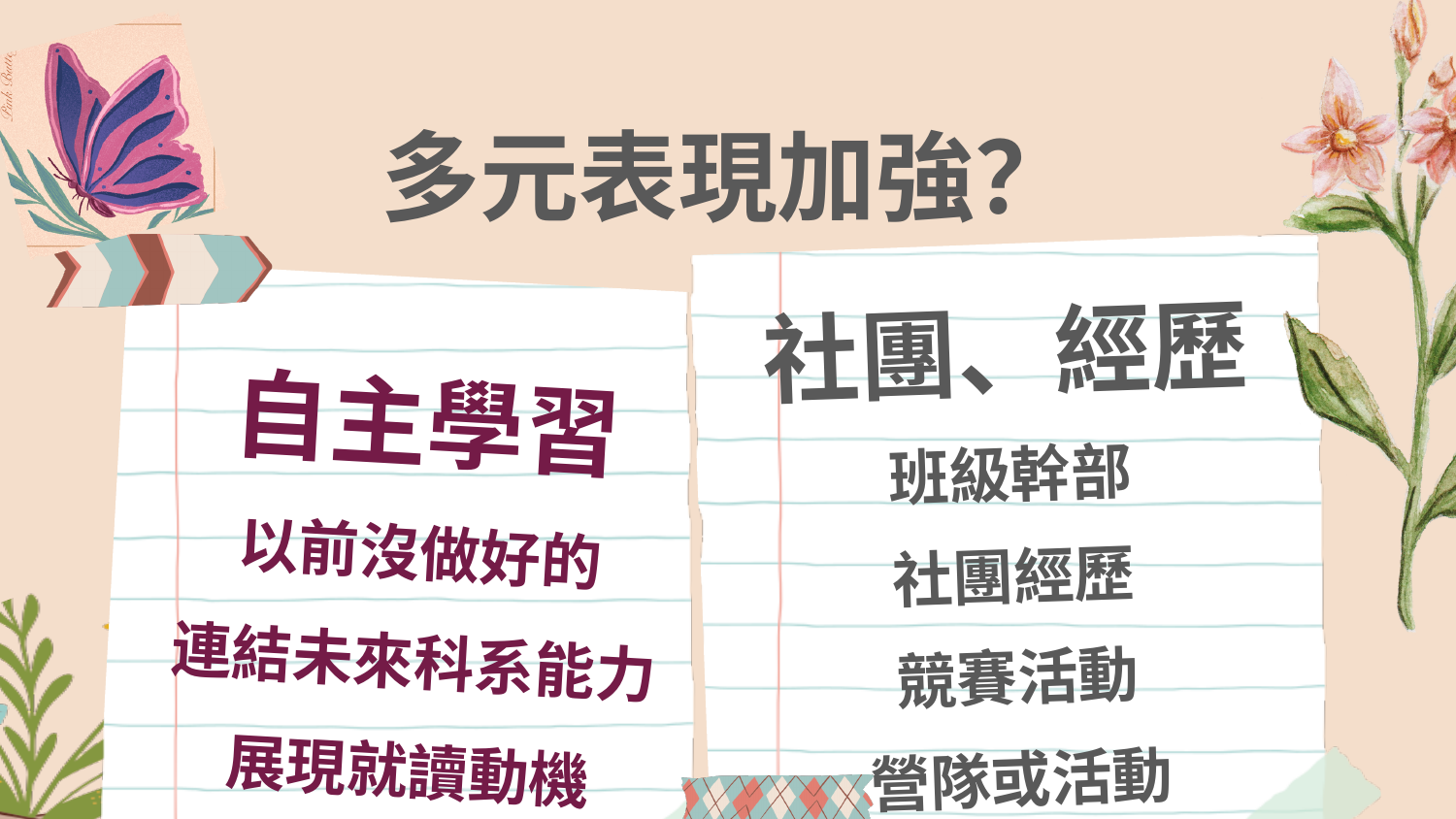

多元表現加強？

社團、經歷
班級幹部
社團經歷
競賽活動
營隊或活動

自主學習
以前沒做好的
連結未來科系能力
展現就讀動機